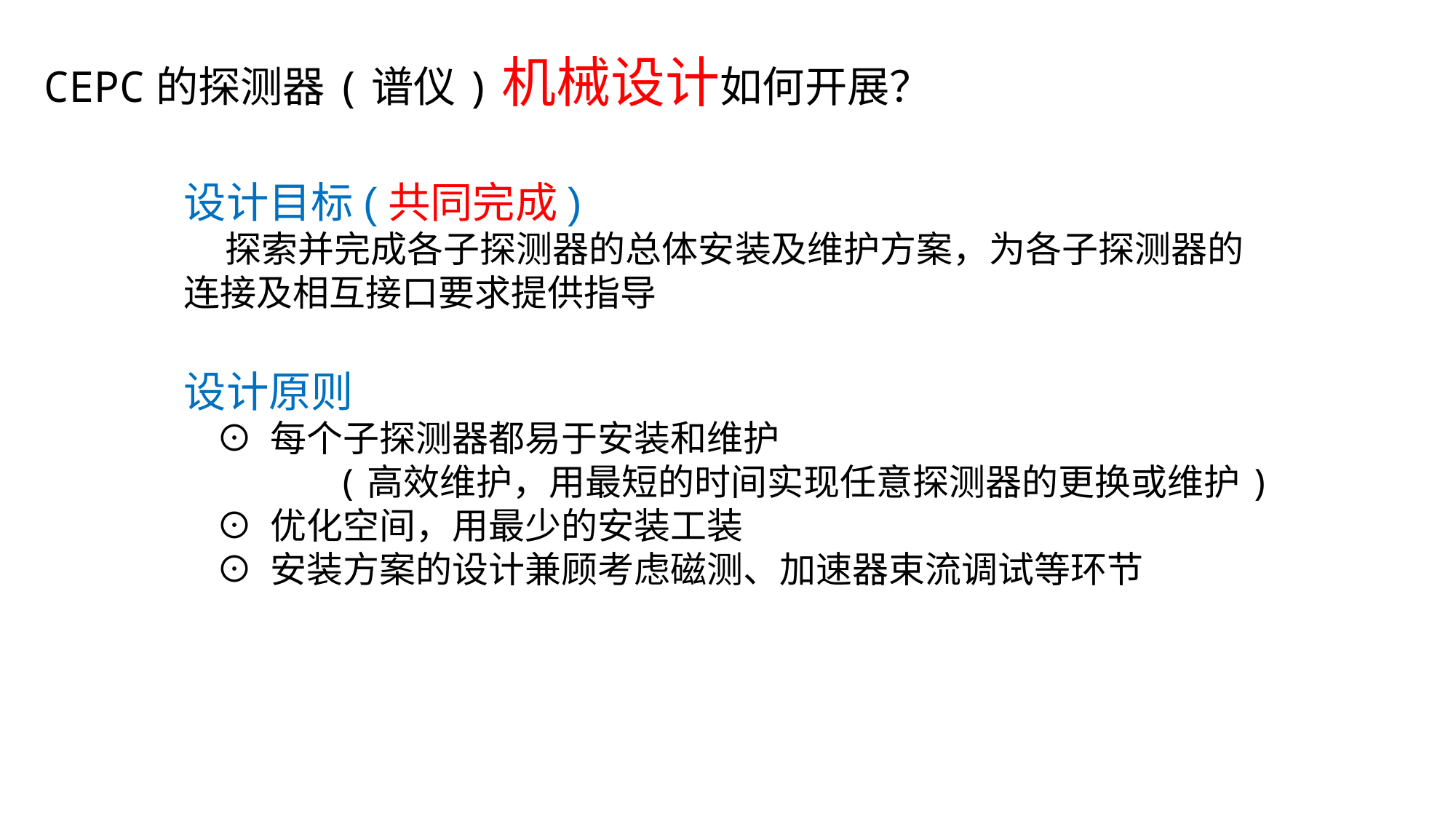

CEPC的探测器(谱仪)机械设计如何开展？
设计目标(共同完成)
    探索并完成各子探测器的总体安装及维护方案，为各子探测器的
连接及相互接口要求提供指导

设计原则
    ⊙ 每个子探测器都易于安装和维护
       (高效维护，用最短的时间实现任意探测器的更换或维护)
    ⊙ 优化空间，用最少的安装工装
    ⊙ 安装方案的设计兼顾考虑磁测、加速器束流调试等环节